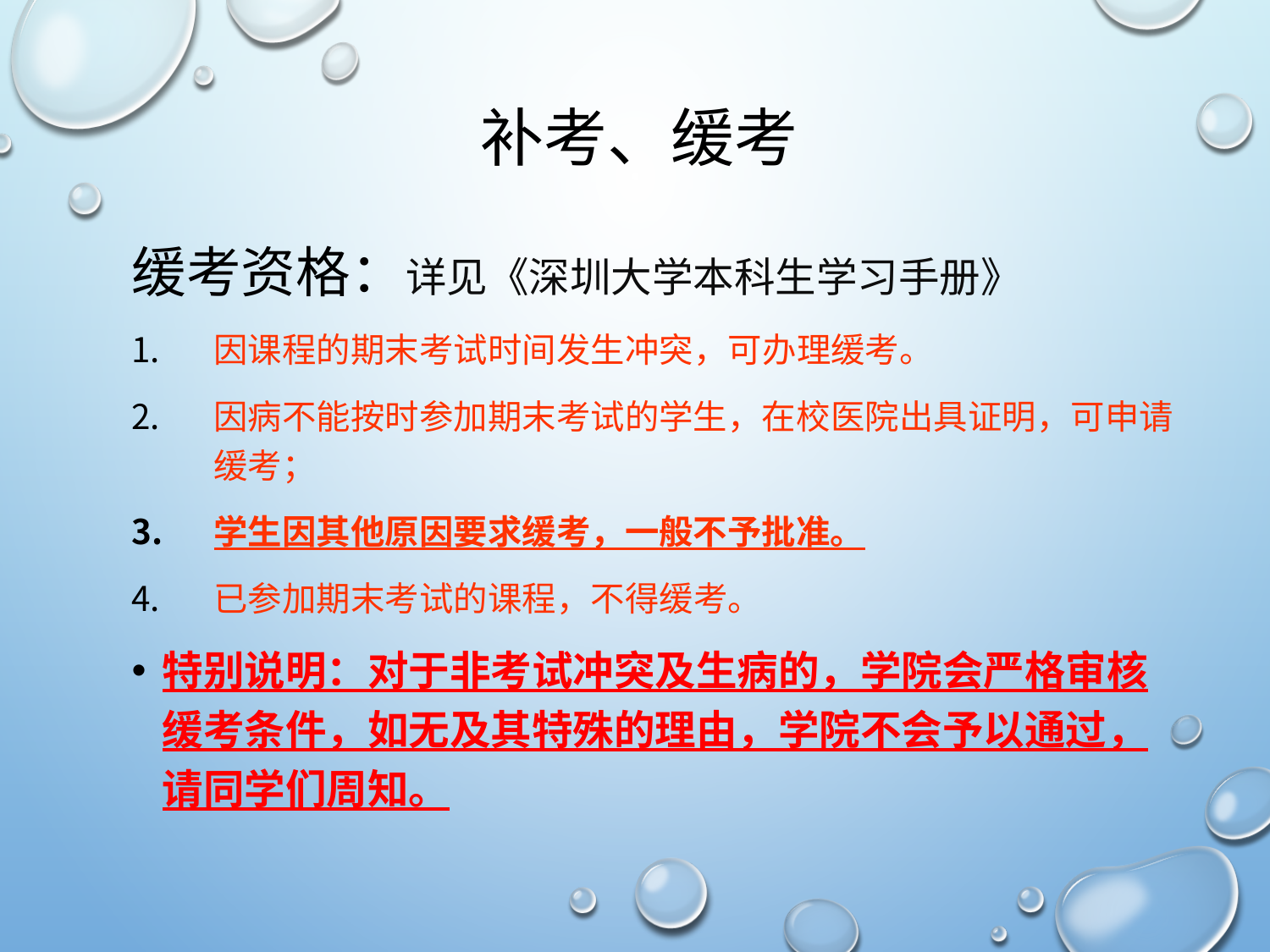

# 补考、缓考
缓考资格：详见《深圳大学本科生学习手册》
因课程的期末考试时间发生冲突，可办理缓考。
因病不能按时参加期末考试的学生，在校医院出具证明，可申请缓考；
学生因其他原因要求缓考，一般不予批准。
已参加期末考试的课程，不得缓考。
特别说明：对于非考试冲突及生病的，学院会严格审核缓考条件，如无及其特殊的理由，学院不会予以通过，请同学们周知。